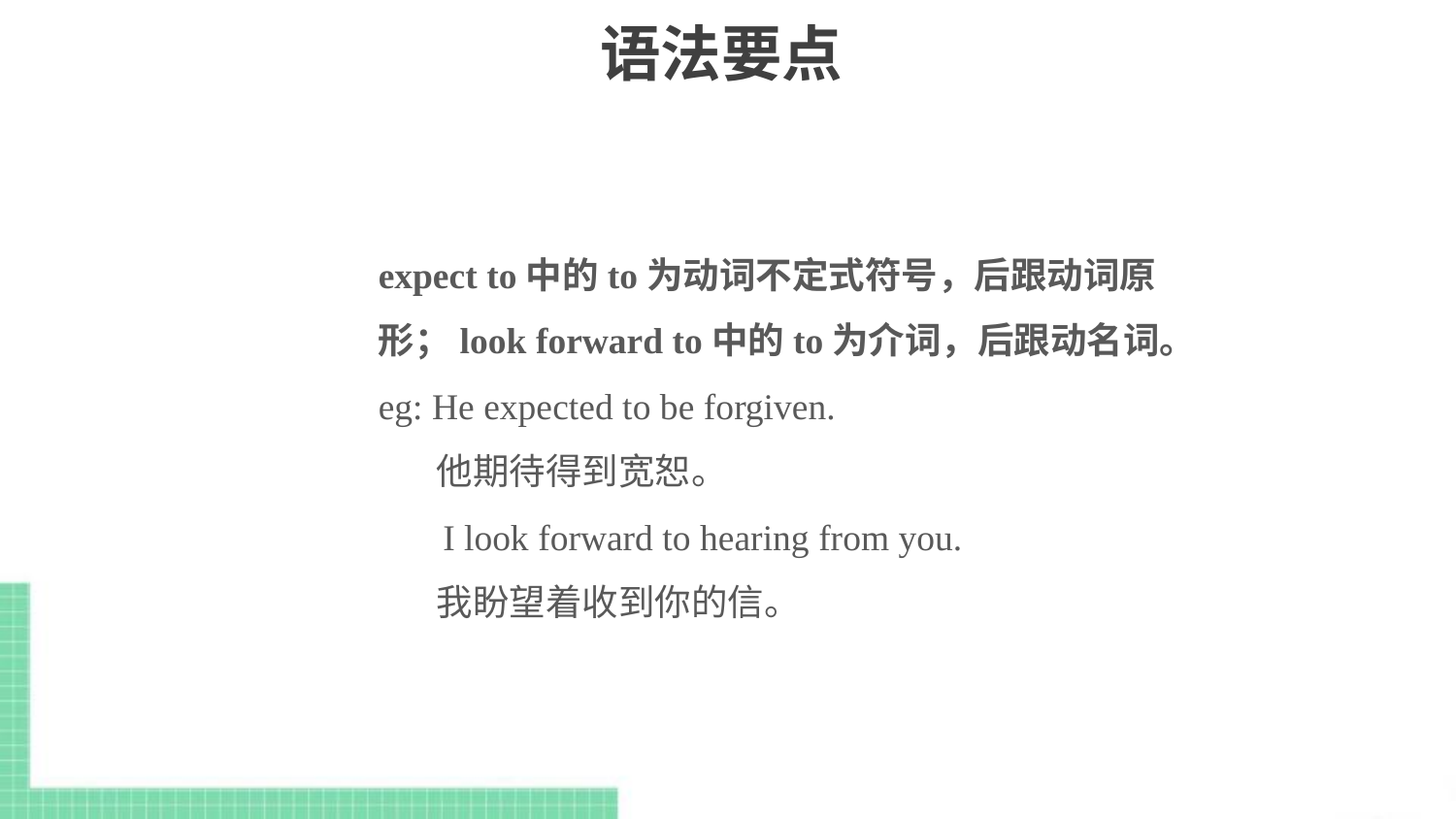

# 语法要点
expect to中的to为动词不定式符号，后跟动词原形；look forward to中的to为介词，后跟动名词。
eg: He expected to be forgiven.
      他期待得到宽恕。
       I look forward to hearing from you.
      我盼望着收到你的信。